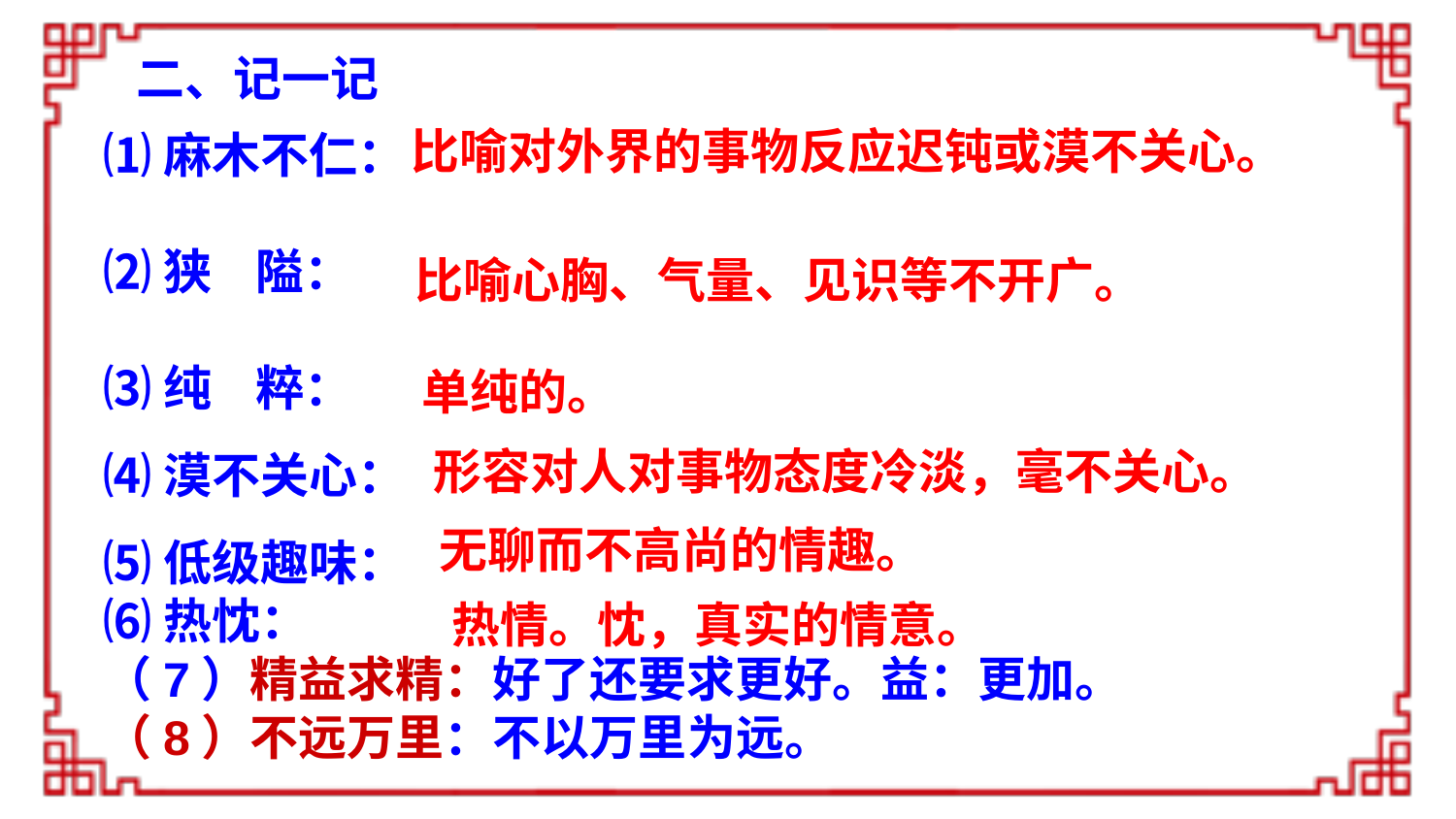

二、记一记
比喻对外界的事物反应迟钝或漠不关心。
⑴麻木不仁：

⑵狭    隘：

⑶纯    粹：
⑷漠不关心：
⑸低级趣味：
⑹热忱：
（7）精益求精：好了还要求更好。益：更加。
（8）不远万里：不以万里为远。
比喻心胸、气量、见识等不开广。
单纯的。
形容对人对事物态度冷淡，毫不关心。
无聊而不高尚的情趣。
热情。忱，真实的情意。